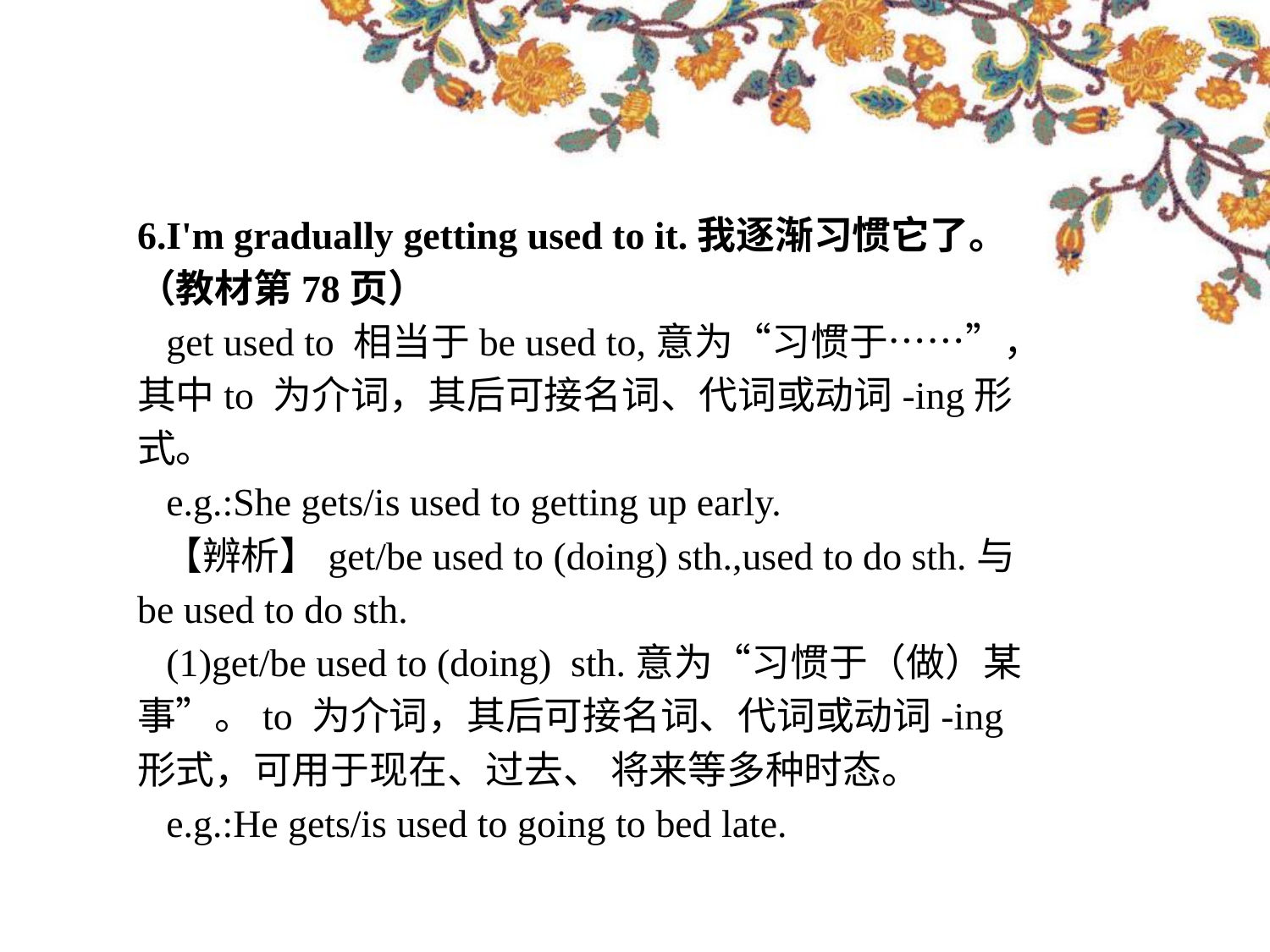

6.I'm gradually getting used to it.我逐渐习惯它了。（教材第78页）
   get used to 相当于be used to,意为“习惯于……”，其中to 为介词，其后可接名词、代词或动词-ing形式。
   e.g.:She gets/is used to getting up early.
  【辨析】get/be used to (doing) sth.,used to do sth.与be used to do sth.
   (1)get/be used to (doing)  sth.意为“习惯于（做）某事”。to 为介词，其后可接名词、代词或动词-ing形式，可用于现在、过去、 将来等多种时态。
   e.g.:He gets/is used to going to bed late.